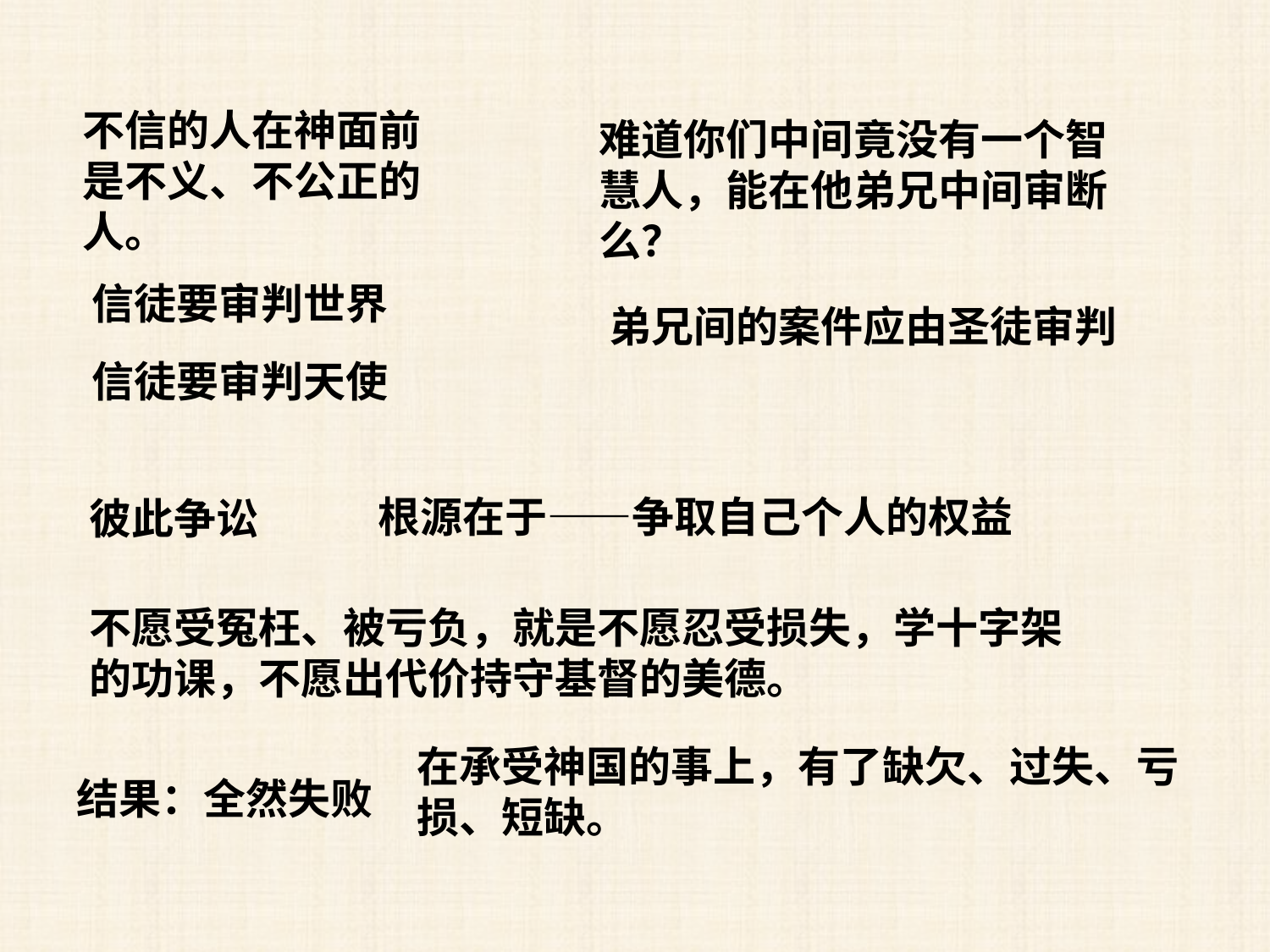

不信的人在神面前是不义、不公正的人。
难道你们中间竟没有一个智慧人，能在他弟兄中间审断么？
信徒要审判世界
弟兄间的案件应由圣徒审判
信徒要审判天使
根源在于——争取自己个人的权益
彼此争讼
不愿受冤枉、被亏负，就是不愿忍受损失，学十字架的功课，不愿出代价持守基督的美德。
在承受神国的事上，有了缺欠、过失、亏损、短缺。
结果：全然失败